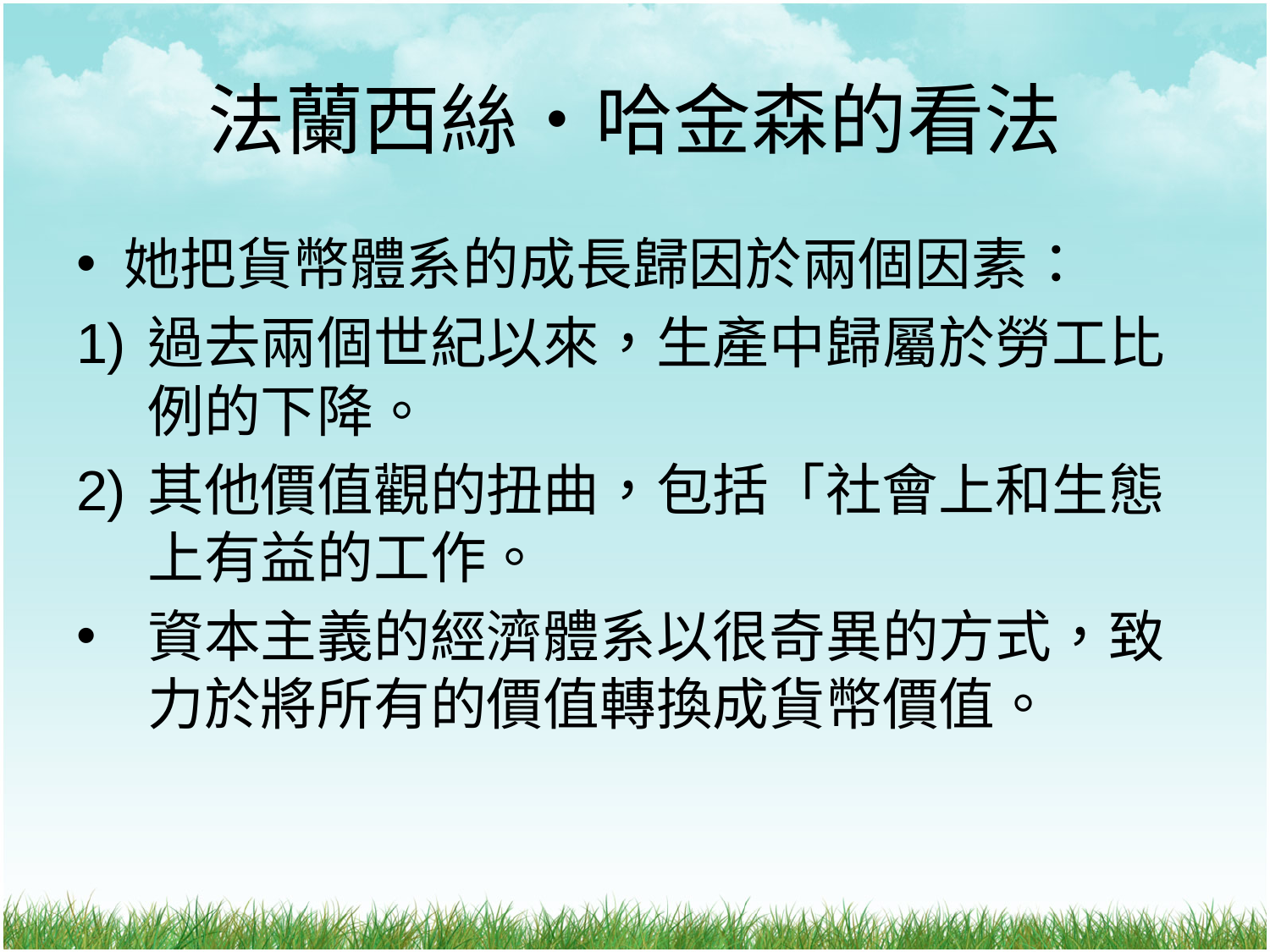

# 法蘭西絲‧哈金森的看法
她把貨幣體系的成長歸因於兩個因素：
過去兩個世紀以來，生產中歸屬於勞工比例的下降。
其他價值觀的扭曲，包括「社會上和生態上有益的工作。
資本主義的經濟體系以很奇異的方式，致力於將所有的價值轉換成貨幣價值。